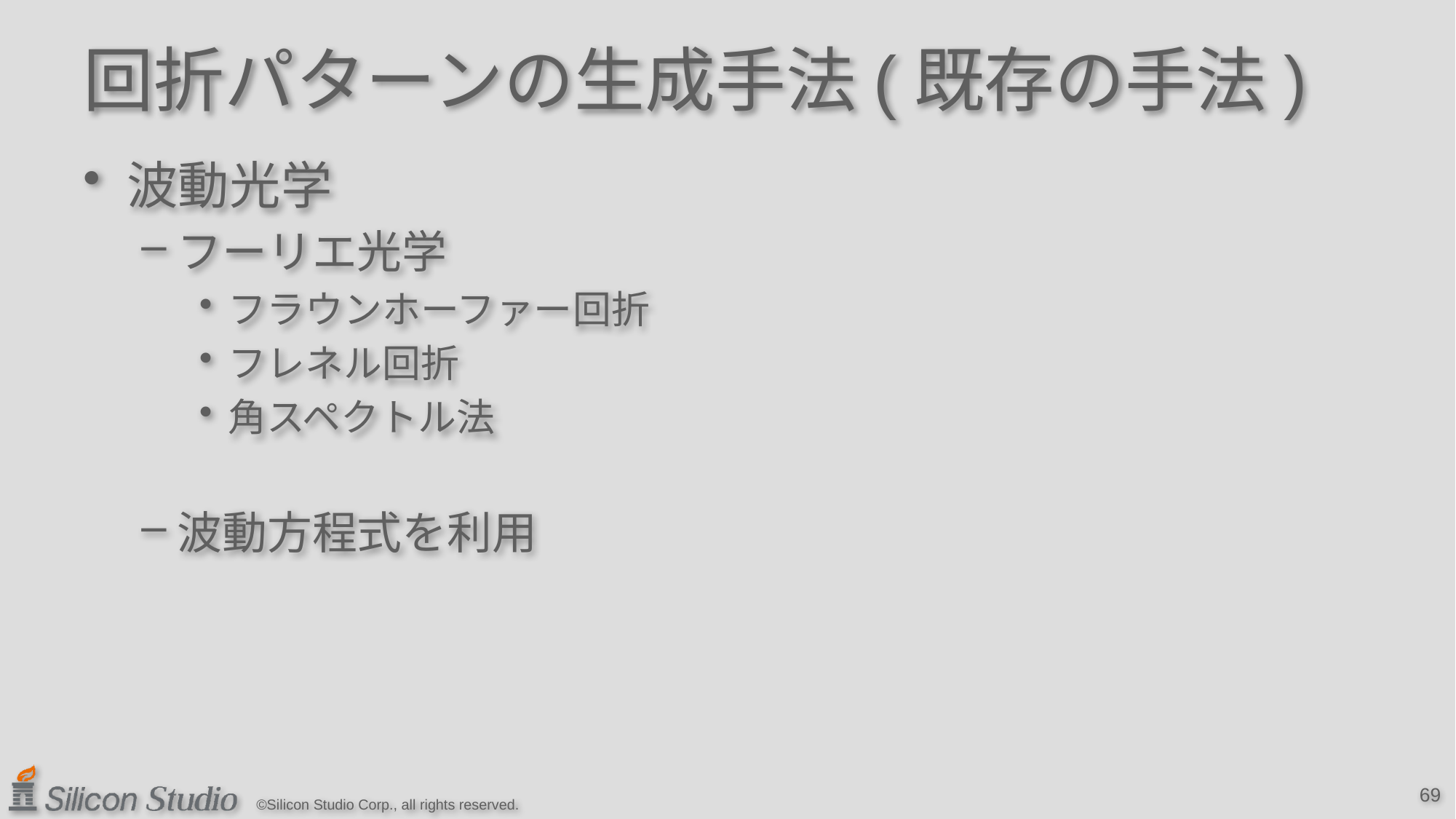

# 回折パターンの生成手法(既存の手法)
波動光学
フーリエ光学
フラウンホーファー回折
フレネル回折
角スペクトル法

波動方程式を利用